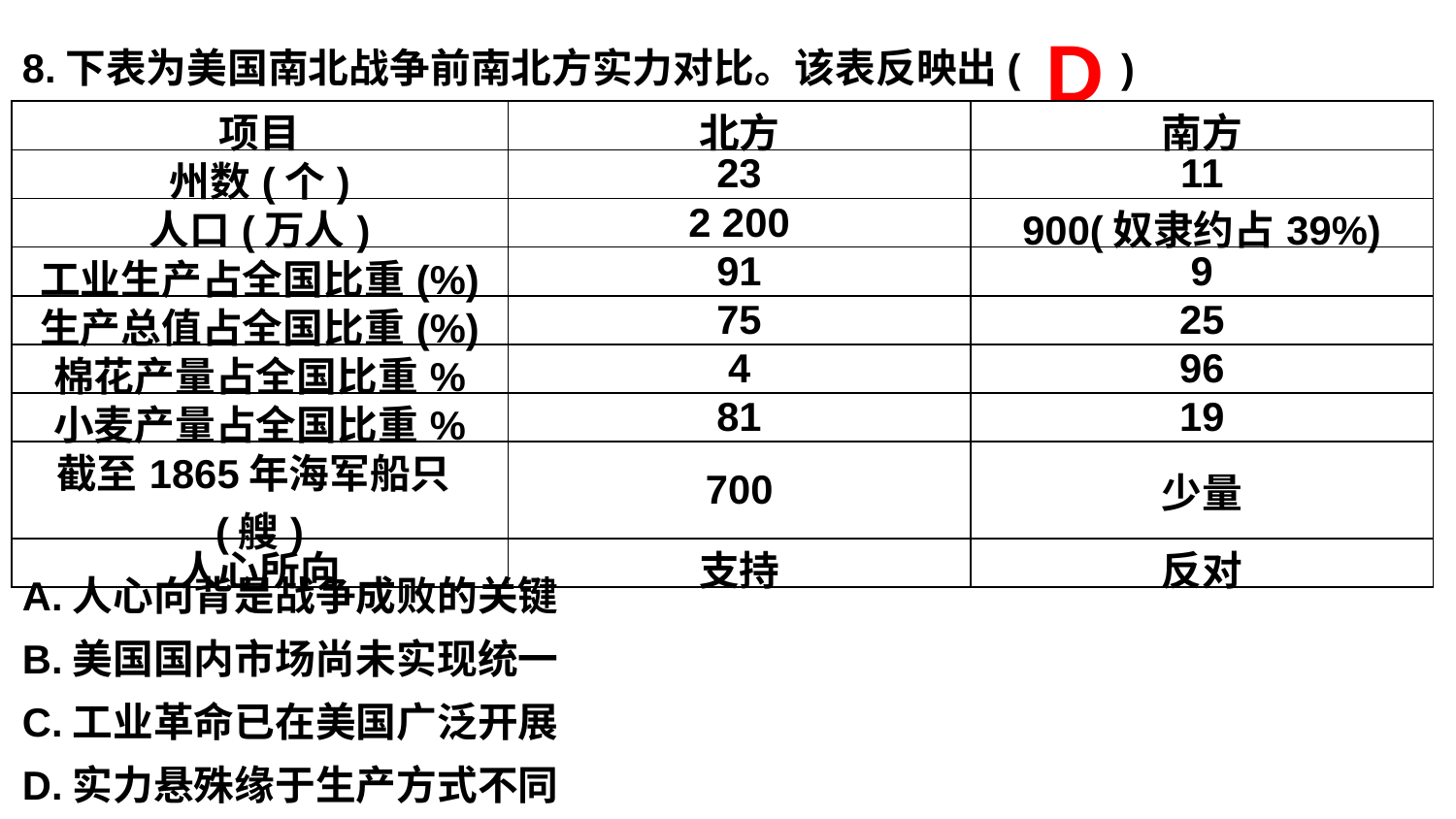

D
8.下表为美国南北战争前南北方实力对比。该表反映出(　　)
| 项目 | 北方 | 南方 |
| --- | --- | --- |
| 州数(个) | 23 | 11 |
| 人口(万人) | 2 200 | 900(奴隶约占39%) |
| 工业生产占全国比重(%) | 91 | 9 |
| 生产总值占全国比重(%) | 75 | 25 |
| 棉花产量占全国比重% | 4 | 96 |
| 小麦产量占全国比重% | 81 | 19 |
| 截至1865年海军船只(艘) | 700 | 少量 |
| 人心所向 | 支持 | 反对 |
A.人心向背是战争成败的关键
B.美国国内市场尚未实现统一
C.工业革命已在美国广泛开展
D.实力悬殊缘于生产方式不同